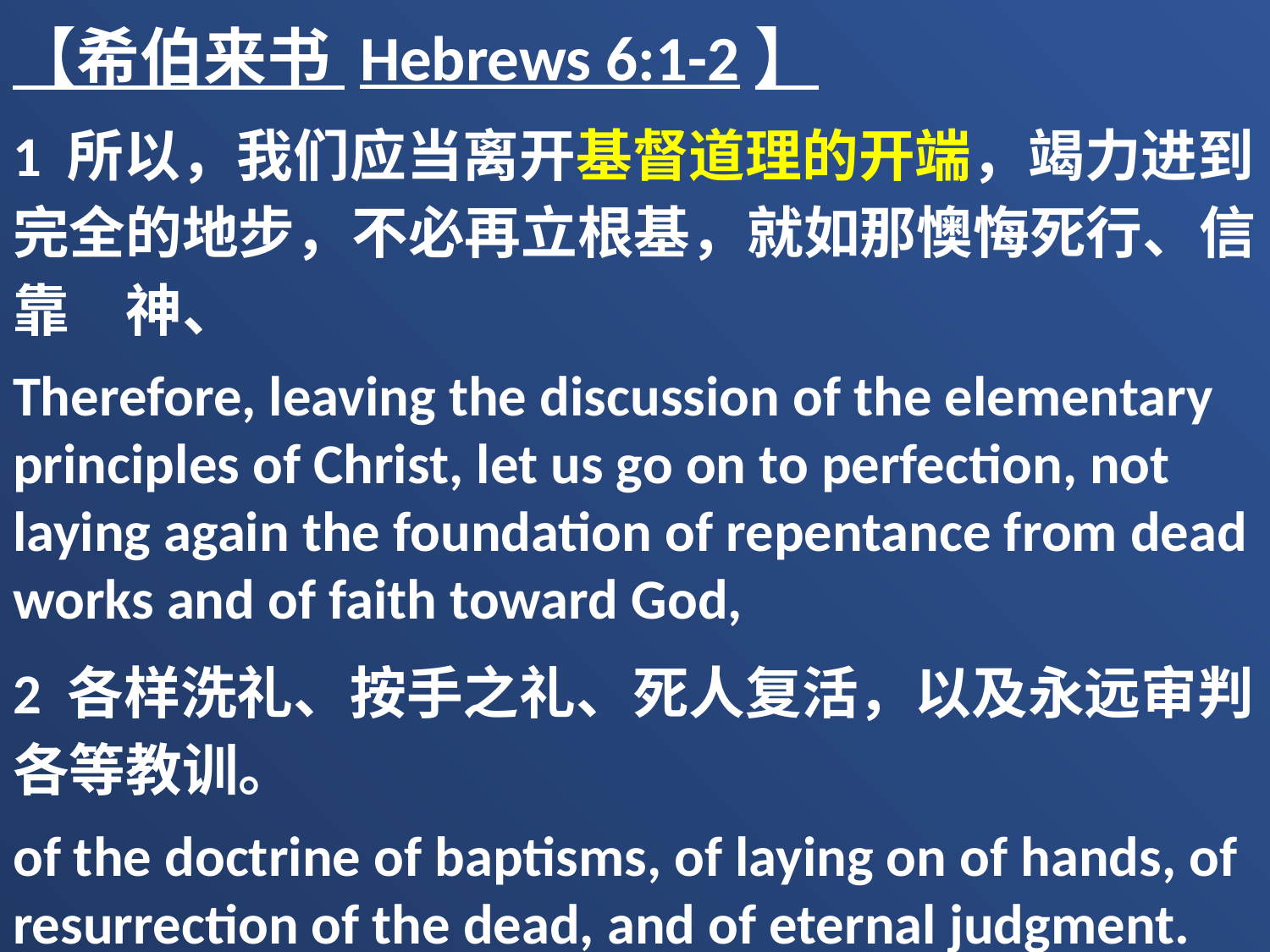

【希伯来书 Hebrews 6:1-2】
1 所以，我们应当离开基督道理的开端，竭力进到完全的地步，不必再立根基，就如那懊悔死行、信靠　神、
Therefore, leaving the discussion of the elementary principles of Christ, let us go on to perfection, not laying again the foundation of repentance from dead works and of faith toward God,
2 各样洗礼、按手之礼、死人复活，以及永远审判各等教训。
of the doctrine of baptisms, of laying on of hands, of resurrection of the dead, and of eternal judgment.